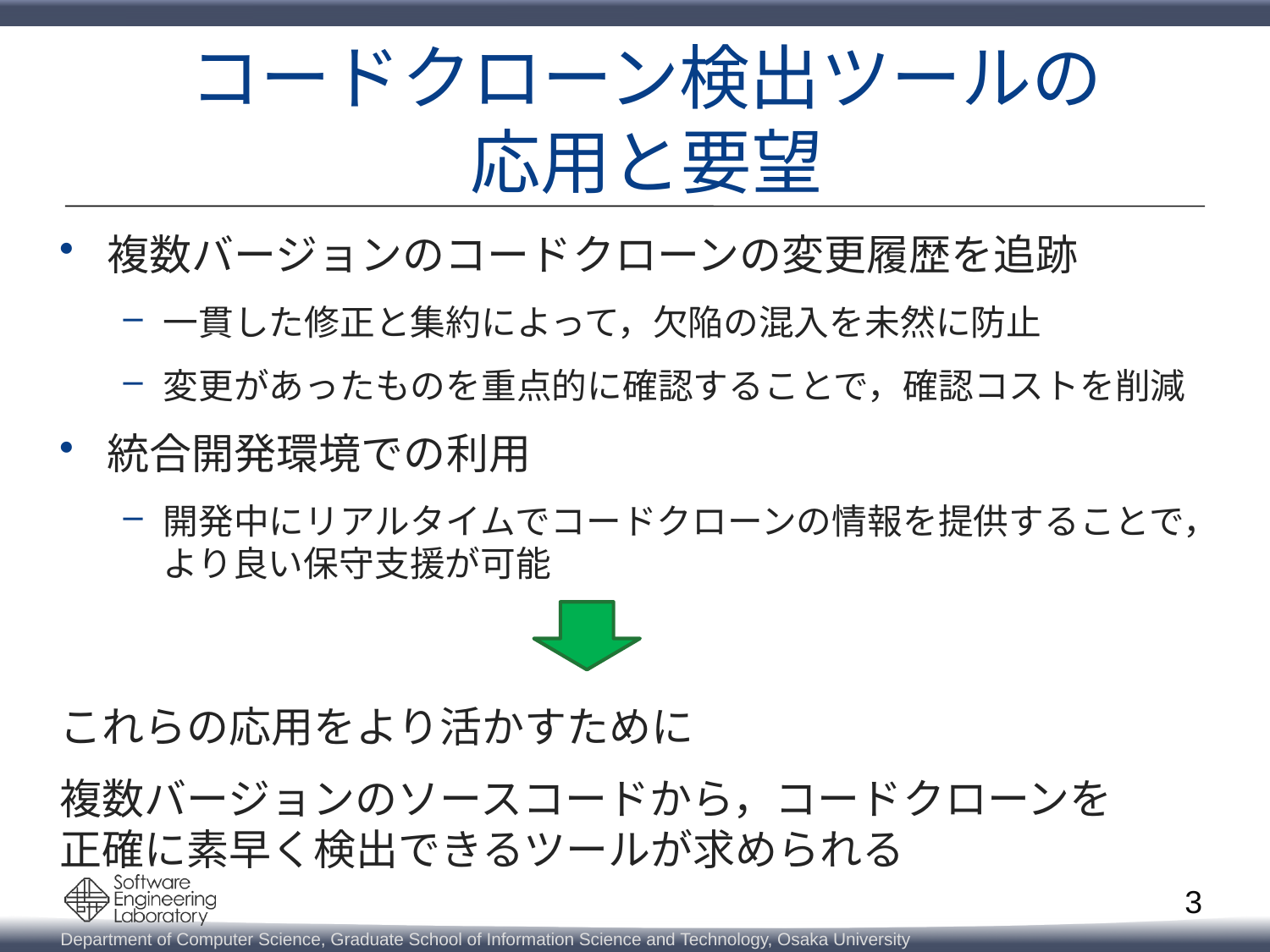

# コードクローン検出ツールの 応用と要望
複数バージョンのコードクローンの変更履歴を追跡
一貫した修正と集約によって，欠陥の混入を未然に防止
変更があったものを重点的に確認することで，確認コストを削減
統合開発環境での利用
開発中にリアルタイムでコードクローンの情報を提供することで，より良い保守支援が可能

これらの応用をより活かすために
複数バージョンのソースコードから，コードクローンを
正確に素早く検出できるツールが求められる

3